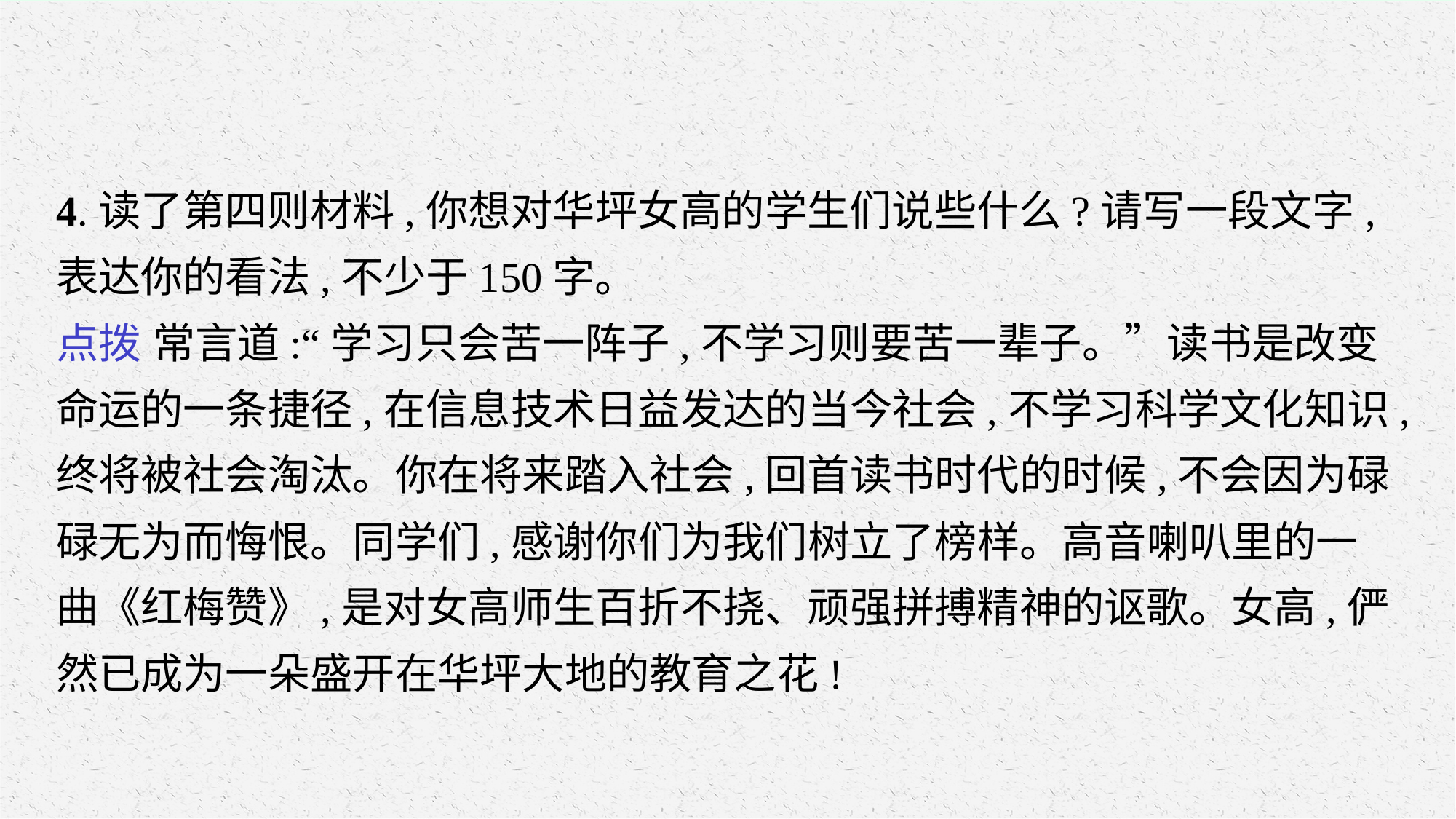

4.读了第四则材料,你想对华坪女高的学生们说些什么?请写一段文字,表达你的看法,不少于150字。
点拨 常言道:“学习只会苦一阵子,不学习则要苦一辈子。”读书是改变命运的一条捷径,在信息技术日益发达的当今社会,不学习科学文化知识,终将被社会淘汰。你在将来踏入社会,回首读书时代的时候,不会因为碌碌无为而悔恨。同学们,感谢你们为我们树立了榜样。高音喇叭里的一曲《红梅赞》,是对女高师生百折不挠、顽强拼搏精神的讴歌。女高,俨然已成为一朵盛开在华坪大地的教育之花!